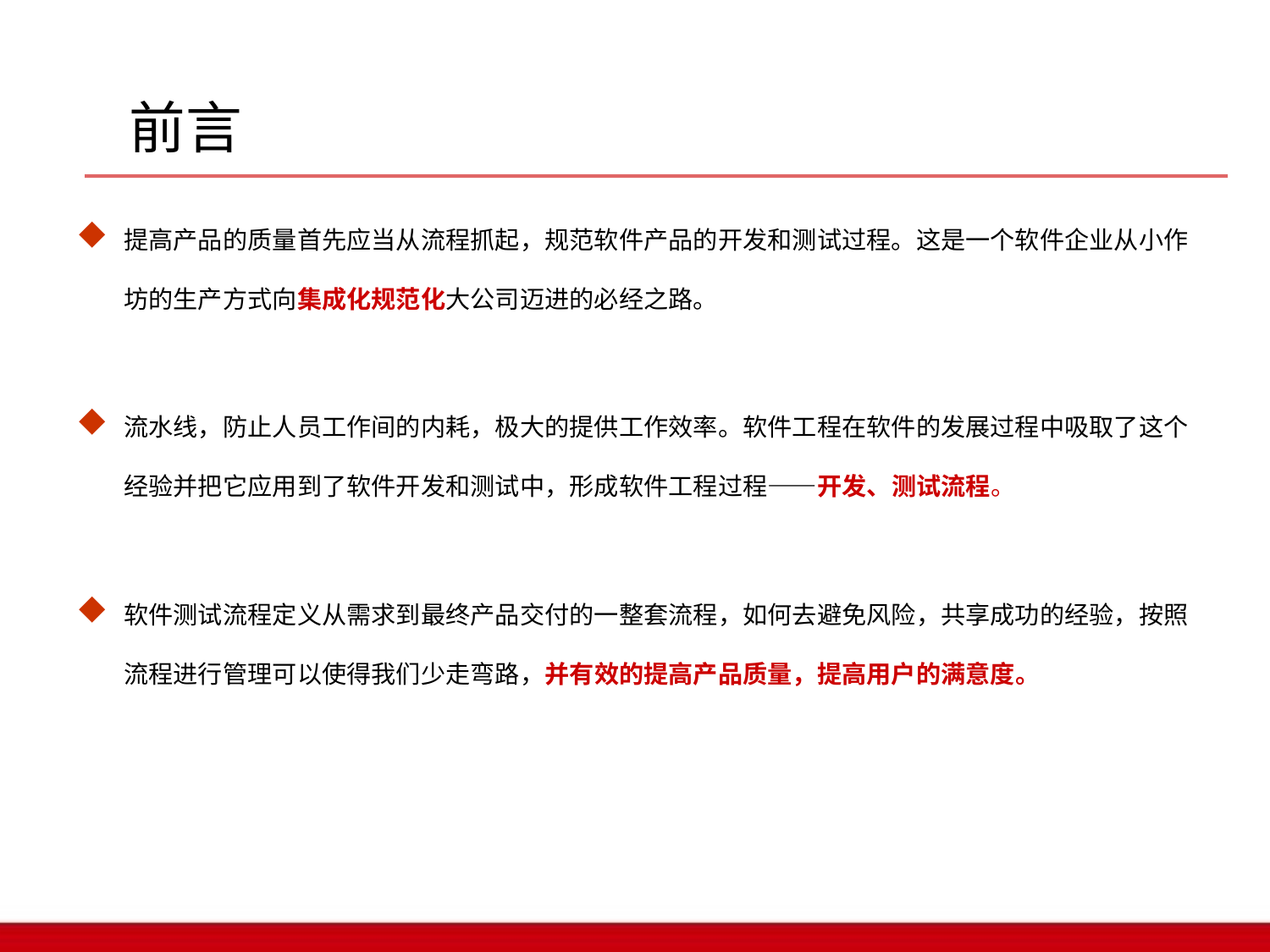

前言
提高产品的质量首先应当从流程抓起，规范软件产品的开发和测试过程。这是一个软件企业从小作坊的生产方式向集成化规范化大公司迈进的必经之路。

流水线，防止人员工作间的内耗，极大的提供工作效率。软件工程在软件的发展过程中吸取了这个经验并把它应用到了软件开发和测试中，形成软件工程过程——开发、测试流程。

软件测试流程定义从需求到最终产品交付的一整套流程，如何去避免风险，共享成功的经验，按照流程进行管理可以使得我们少走弯路，并有效的提高产品质量，提高用户的满意度。